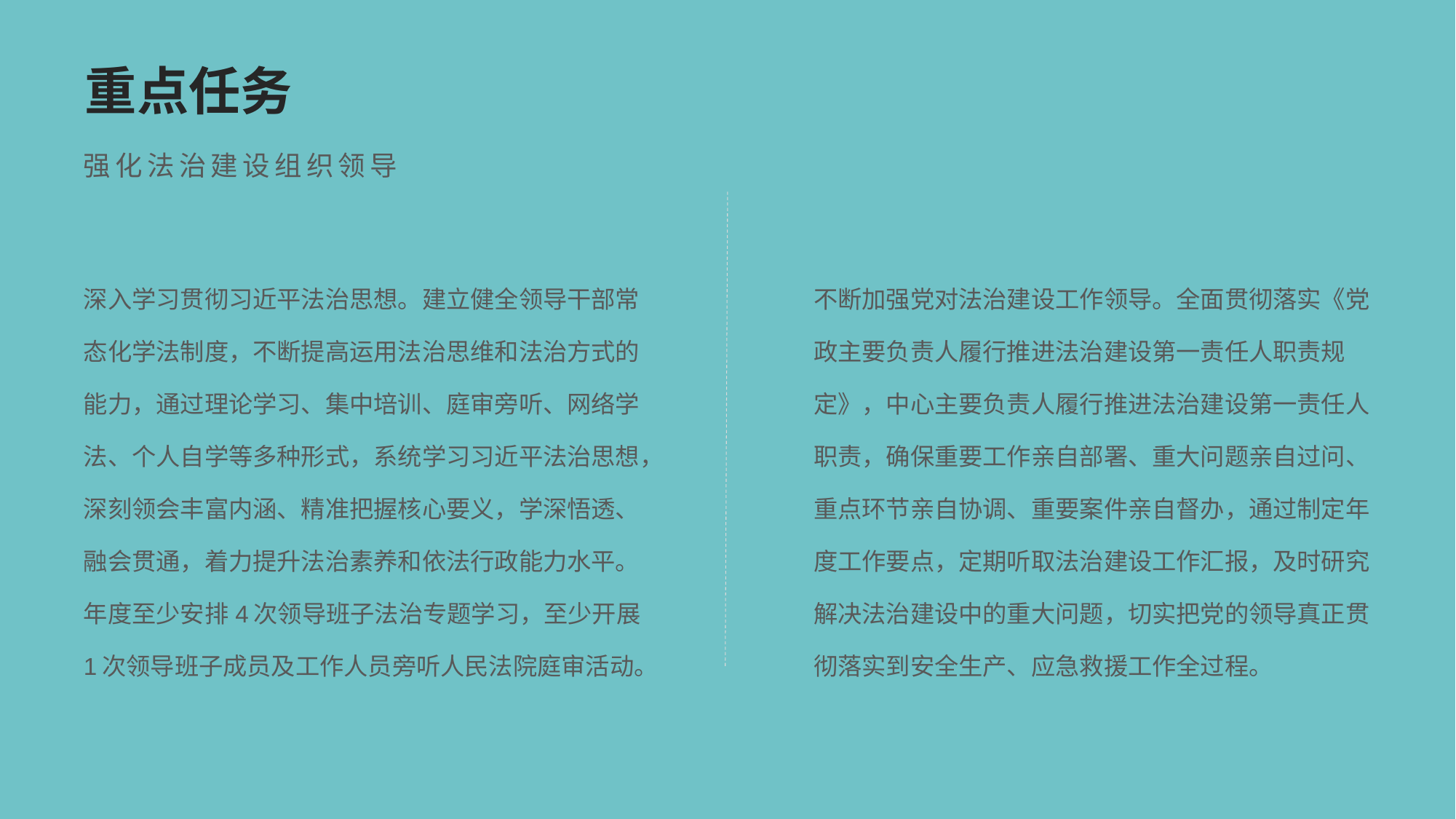

重点任务
强化法治建设组织领导
深入学习贯彻习近平法治思想。建立健全领导干部常态化学法制度，不断提高运用法治思维和法治方式的能力，通过理论学习、集中培训、庭审旁听、网络学法、个人自学等多种形式，系统学习习近平法治思想，深刻领会丰富内涵、精准把握核心要义，学深悟透、融会贯通，着力提升法治素养和依法行政能力水平。年度至少安排4次领导班子法治专题学习，至少开展1次领导班子成员及工作人员旁听人民法院庭审活动。
不断加强党对法治建设工作领导。全面贯彻落实《党政主要负责人履行推进法治建设第一责任人职责规定》，中心主要负责人履行推进法治建设第一责任人职责，确保重要工作亲自部署、重大问题亲自过问、重点环节亲自协调、重要案件亲自督办，通过制定年度工作要点，定期听取法治建设工作汇报，及时研究解决法治建设中的重大问题，切实把党的领导真正贯彻落实到安全生产、应急救援工作全过程。